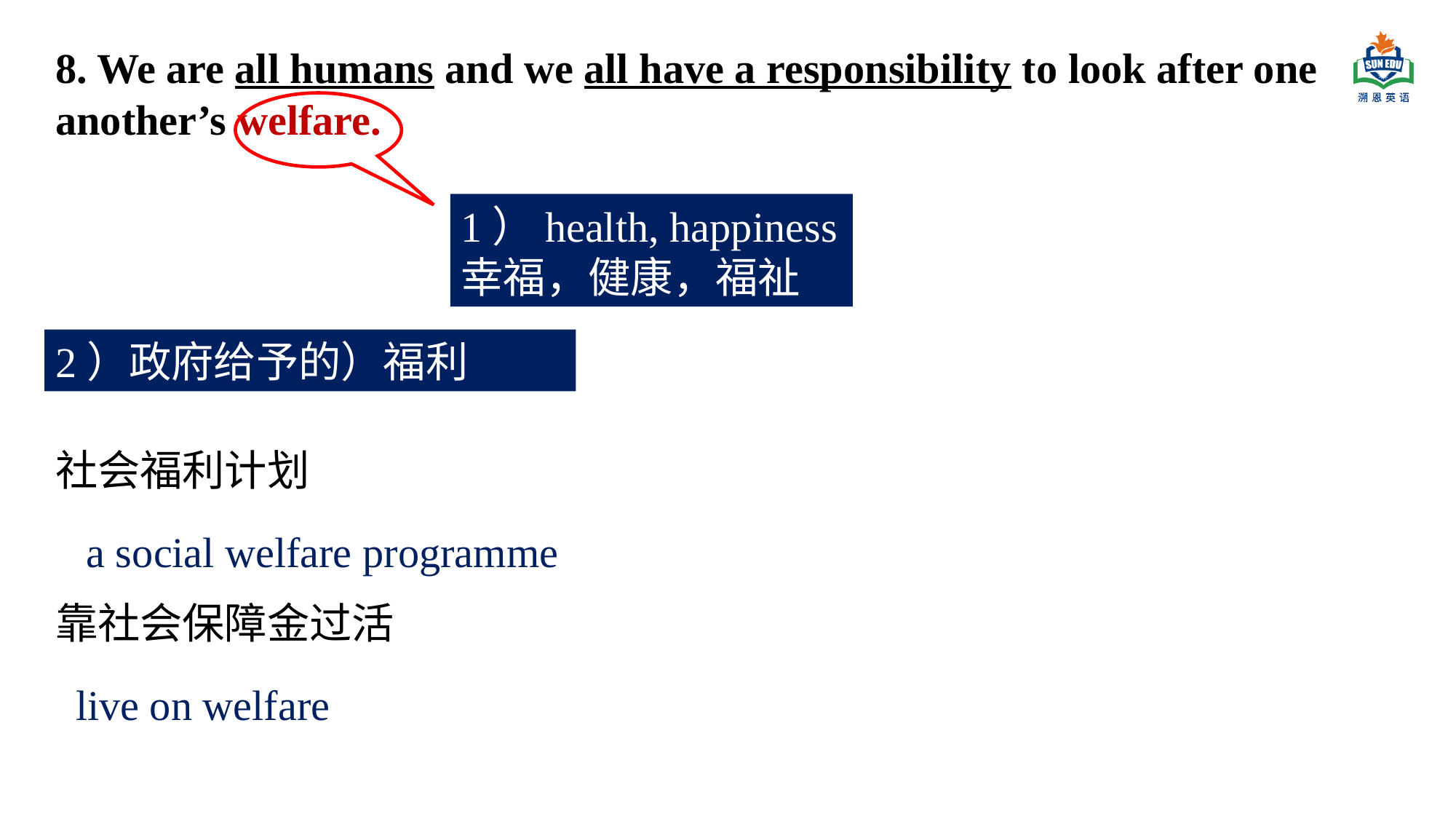

8. We are all humans and we all have a responsibility to look after one another’s welfare.

1）health, happiness
幸福，健康，福祉
2）政府给予的）福利
社会福利计划

靠社会保障金过活
 a social welfare programme

live on welfare